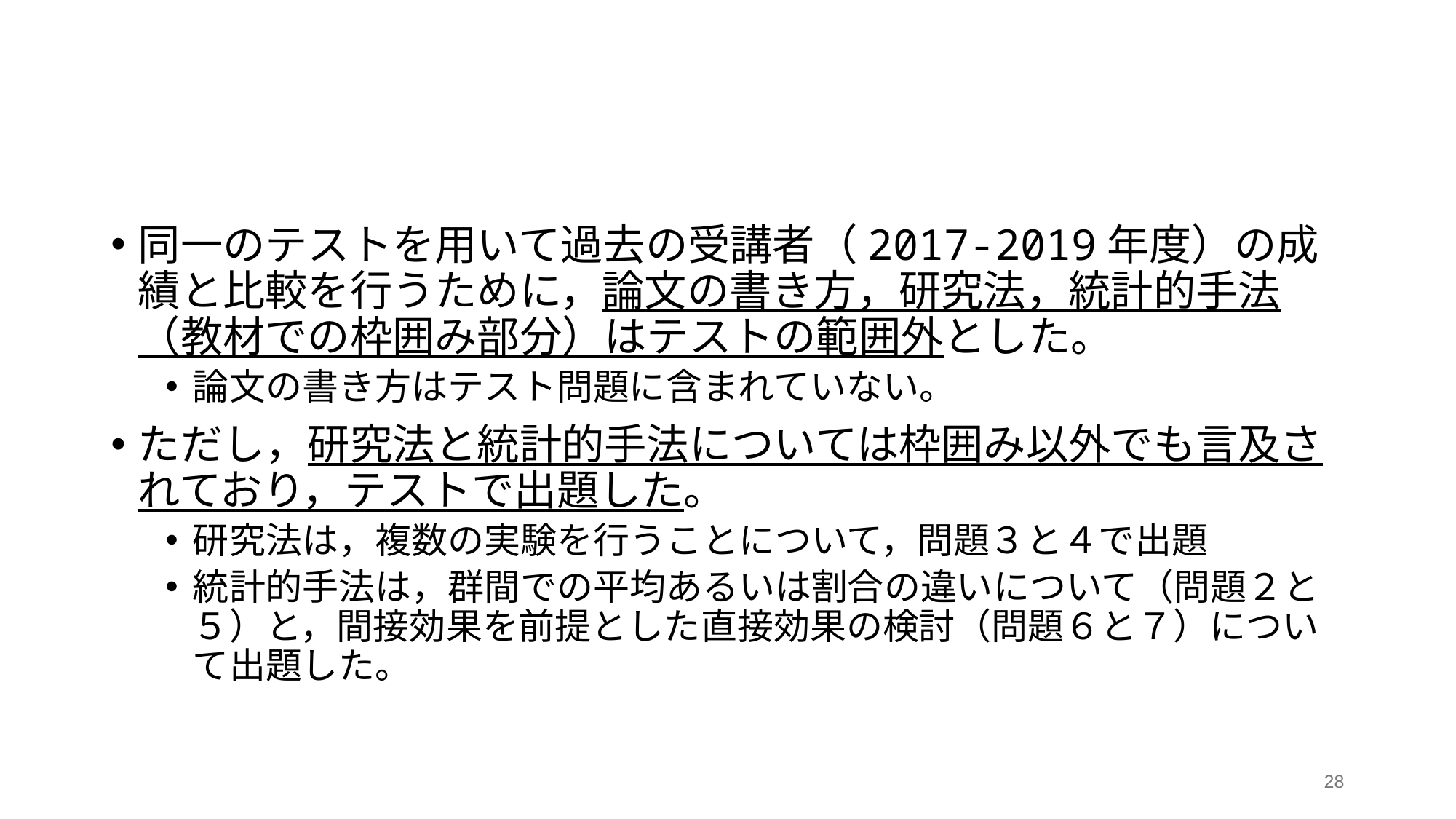

#
同一のテストを用いて過去の受講者（2017-2019年度）の成績と比較を行うために，論文の書き方，研究法，統計的手法（教材での枠囲み部分）はテストの範囲外とした。
論文の書き方はテスト問題に含まれていない。
ただし，研究法と統計的手法については枠囲み以外でも言及されており，テストで出題した。
研究法は，複数の実験を行うことについて，問題３と４で出題
統計的手法は，群間での平均あるいは割合の違いについて（問題２と５）と，間接効果を前提とした直接効果の検討（問題６と７）について出題した。
28